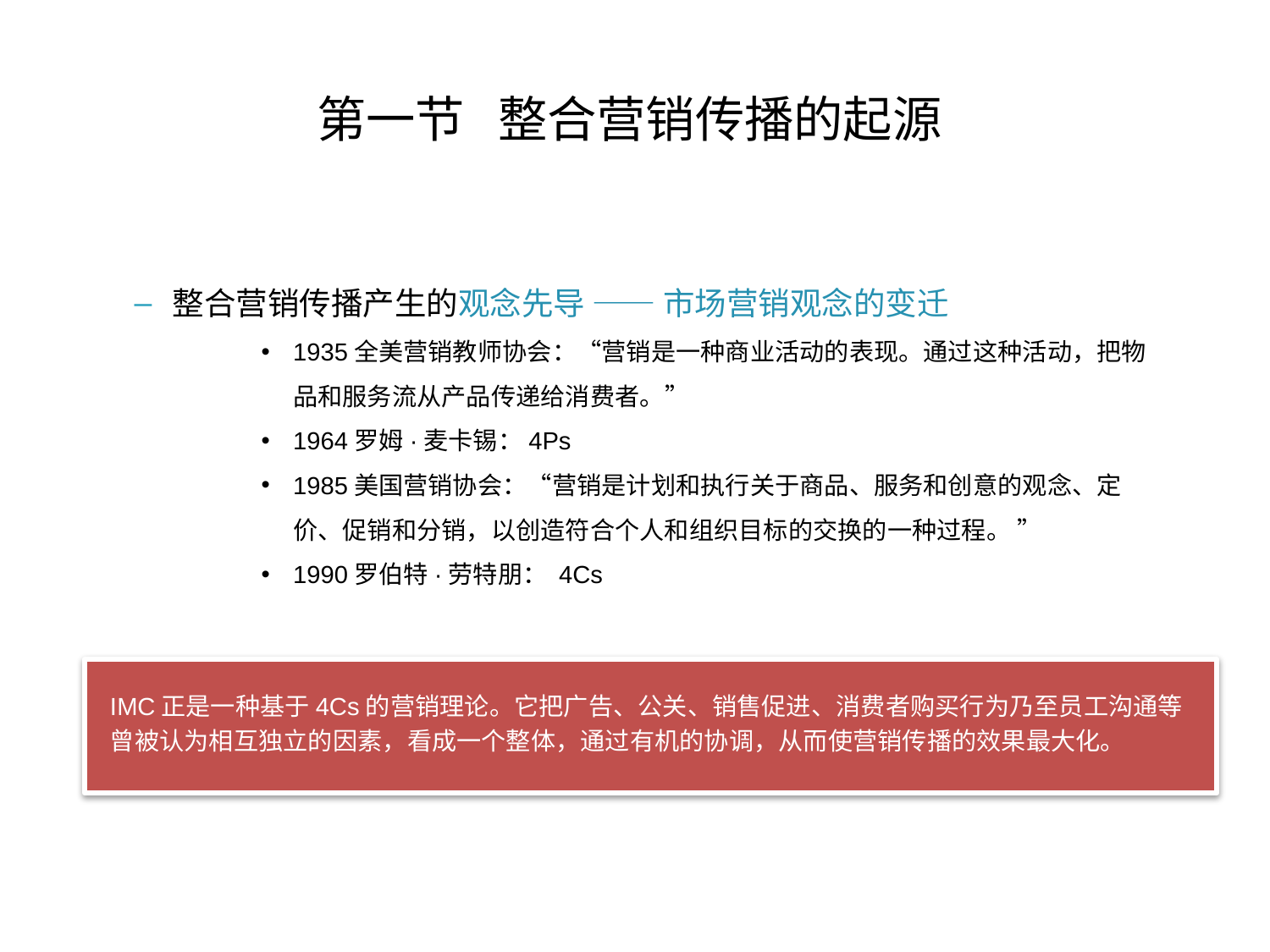

# 第一节   整合营销传播的起源
整合营销传播产生的观念先导 —— 市场营销观念的变迁
1935全美营销教师协会：“营销是一种商业活动的表现。通过这种活动，把物品和服务流从产品传递给消费者。”
1964罗姆·麦卡锡：4Ps
1985美国营销协会：“营销是计划和执行关于商品、服务和创意的观念、定价、促销和分销，以创造符合个人和组织目标的交换的一种过程。 ”
1990罗伯特·劳特朋： 4Cs
IMC正是一种基于4Cs的营销理论。它把广告、公关、销售促进、消费者购买行为乃至员工沟通等曾被认为相互独立的因素，看成一个整体，通过有机的协调，从而使营销传播的效果最大化。